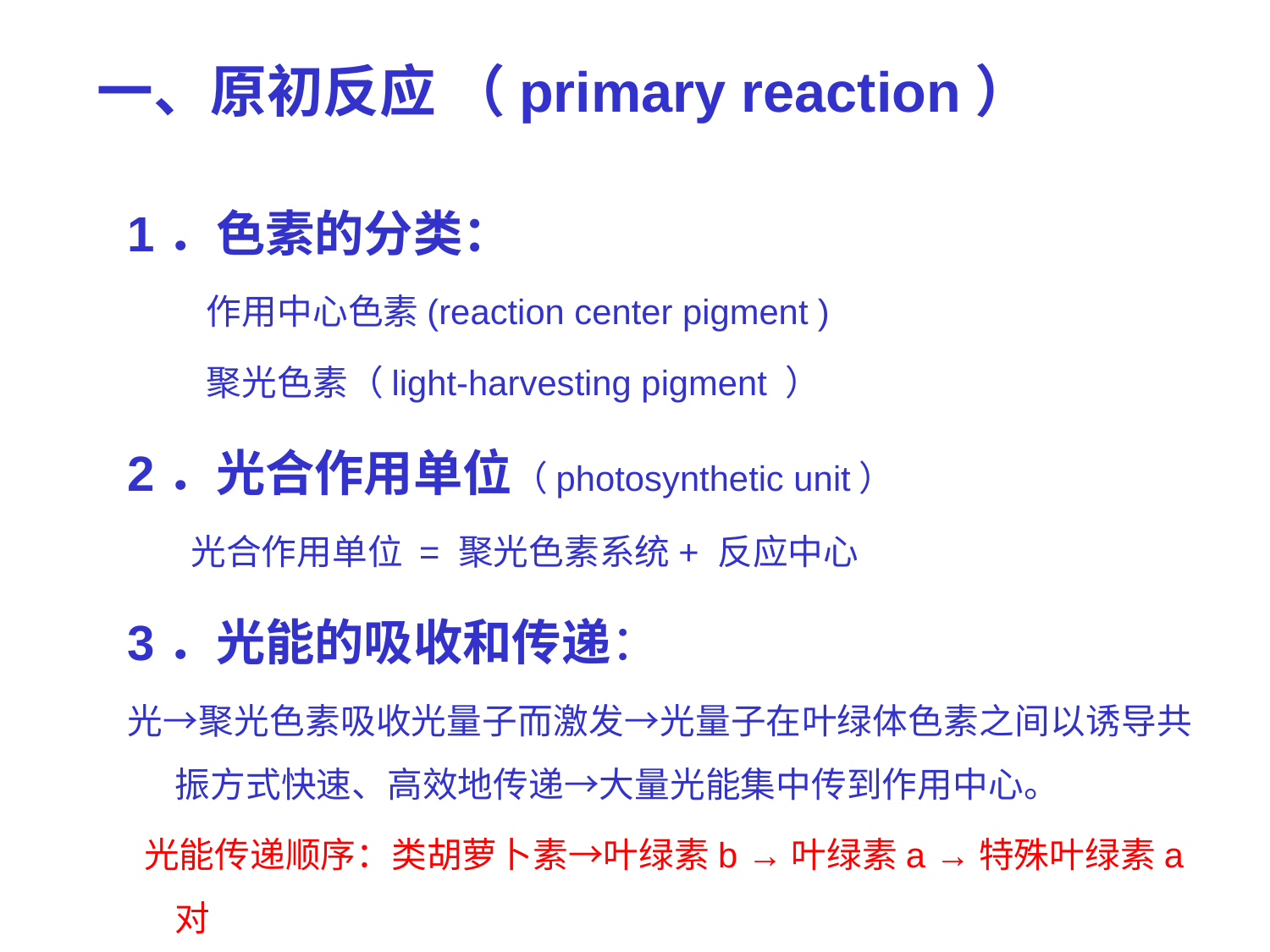

# 一、原初反应 （primary reaction）
1．色素的分类：
         作用中心色素(reaction center pigment )
         聚光色素（light-harvesting pigment ）
2．光合作用单位（photosynthetic unit）
       光合作用单位 = 聚光色素系统+ 反应中心
3．光能的吸收和传递：
光→聚光色素吸收光量子而激发→光量子在叶绿体色素之间以诱导共振方式快速、高效地传递→大量光能集中传到作用中心。
 光能传递顺序：类胡萝卜素→叶绿素b →叶绿素a →特殊叶绿素a对